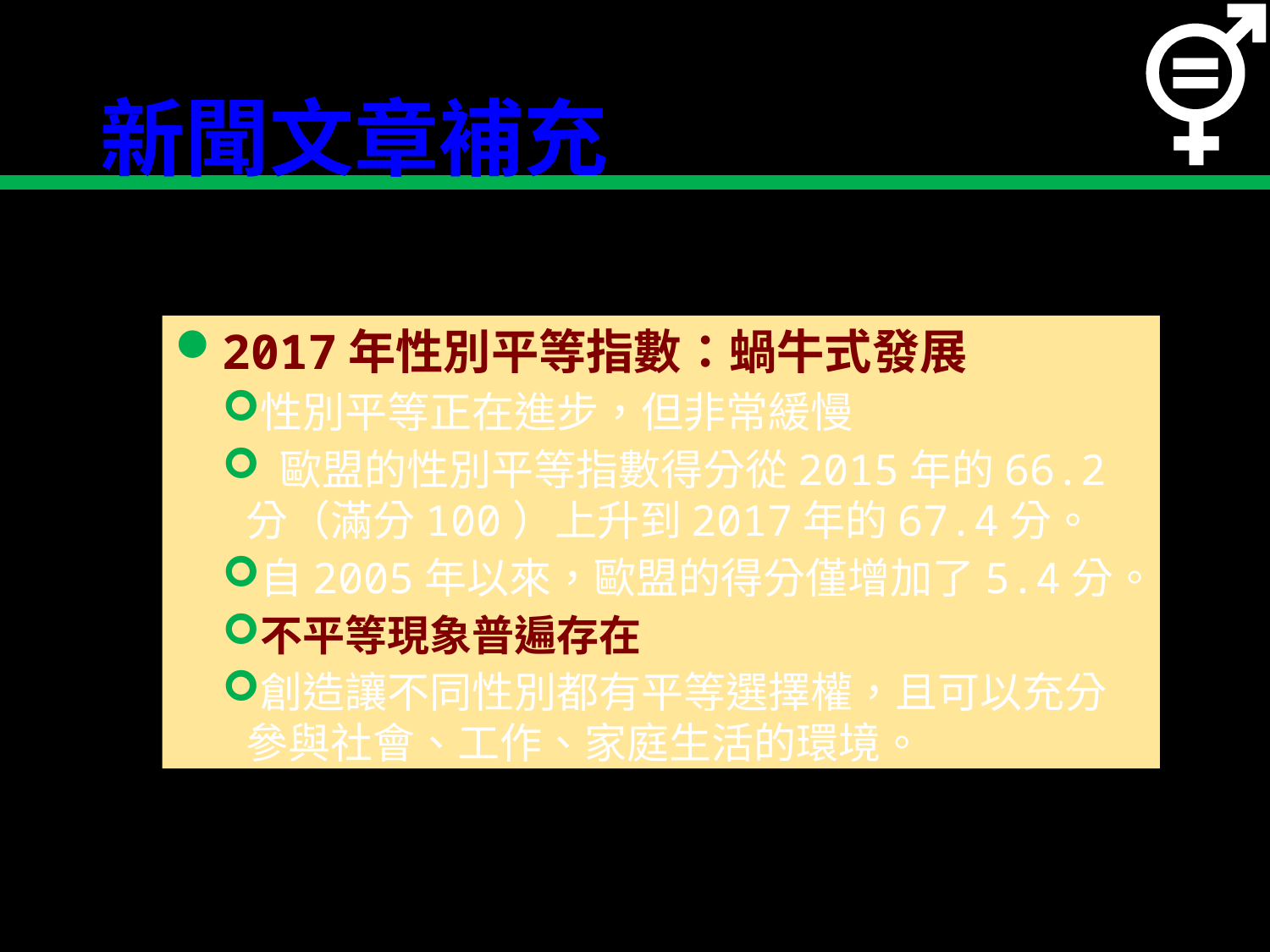

# 新聞文章補充
2017年性別平等指數：蝸牛式發展
性別平等正在進步，但非常緩慢
 歐盟的性別平等指數得分從2015年的66.2分（滿分100）上升到2017年的67.4分。
自2005年以來，歐盟的得分僅增加了5.4分。
不平等現象普遍存在
創造讓不同性別都有平等選擇權，且可以充分參與社會、工作、家庭生活的環境。